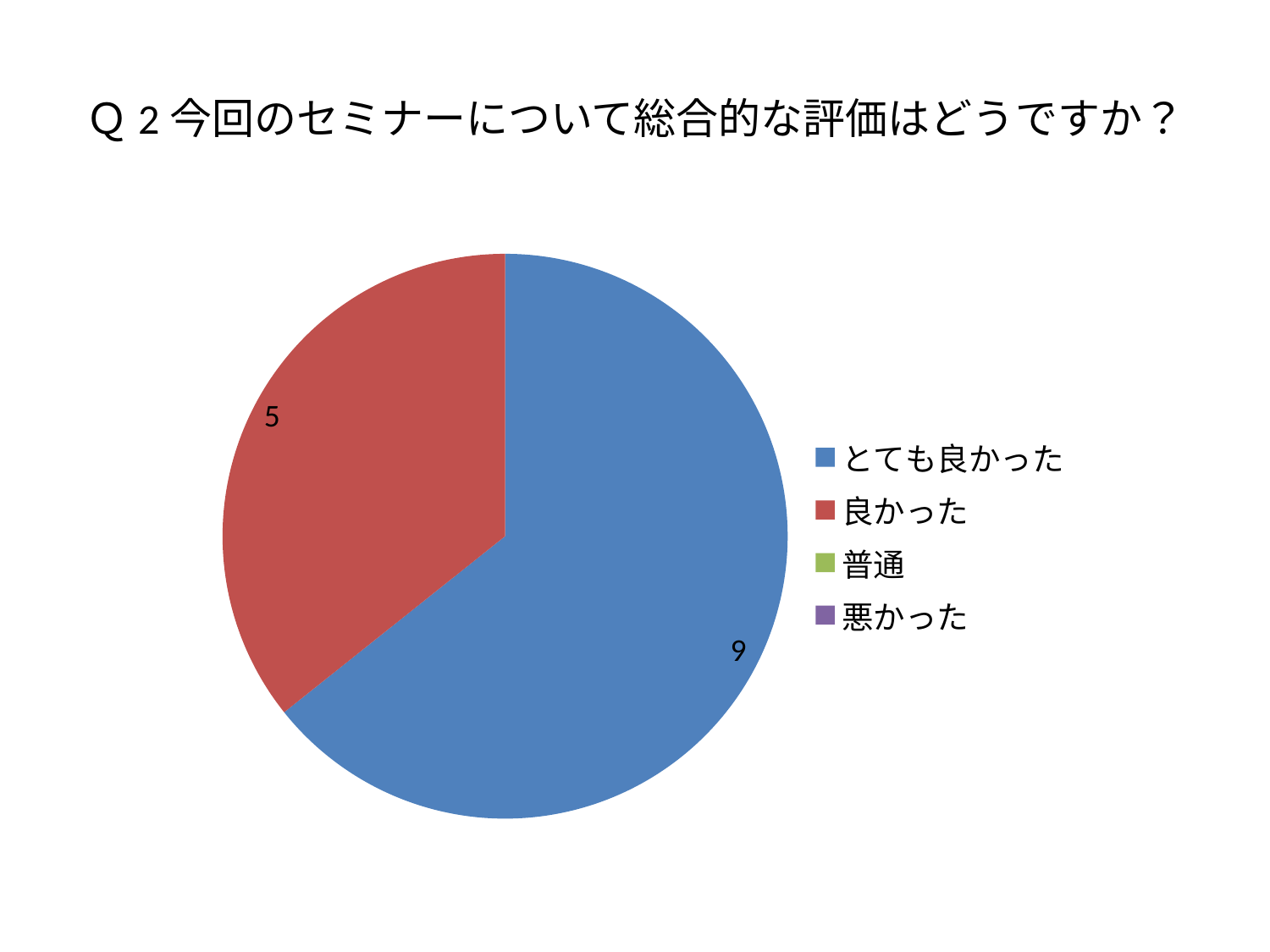

# Ｑ2今回のセミナーについて総合的な評価はどうですか？

### Chart

| Category | 列1 |
|---|---|
| とても良かった | 9.0 |
| 良かった | 5.0 |
| 普通 | 0.0 |
| 悪かった | 0.0 |